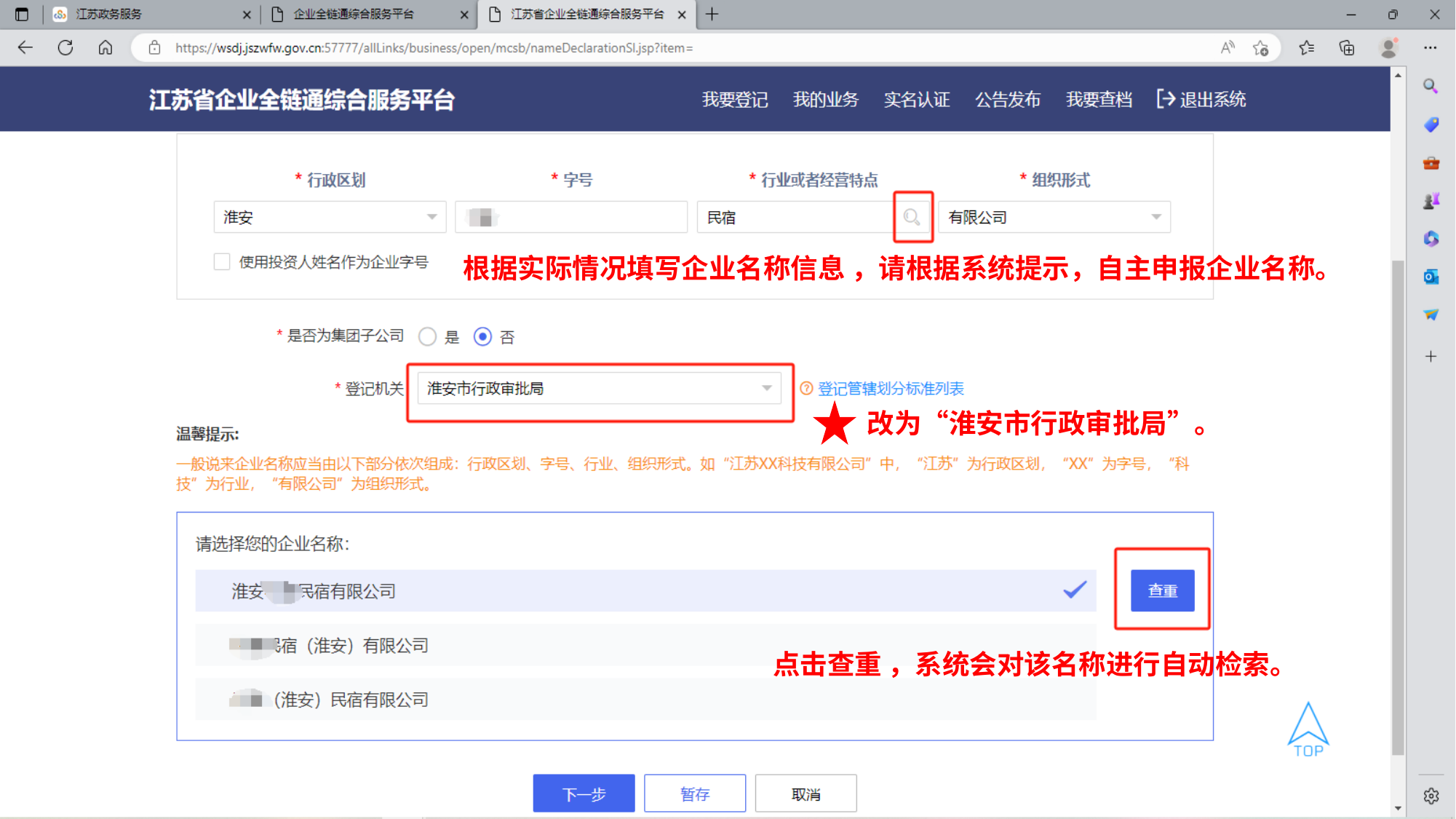

根据实际情况填写企业名称信息 ，请根据系统提示，自主申报企业名称。

改为“淮安市行政审批局”。
点击查重 ，系统会对该名称进行自动检索。
11